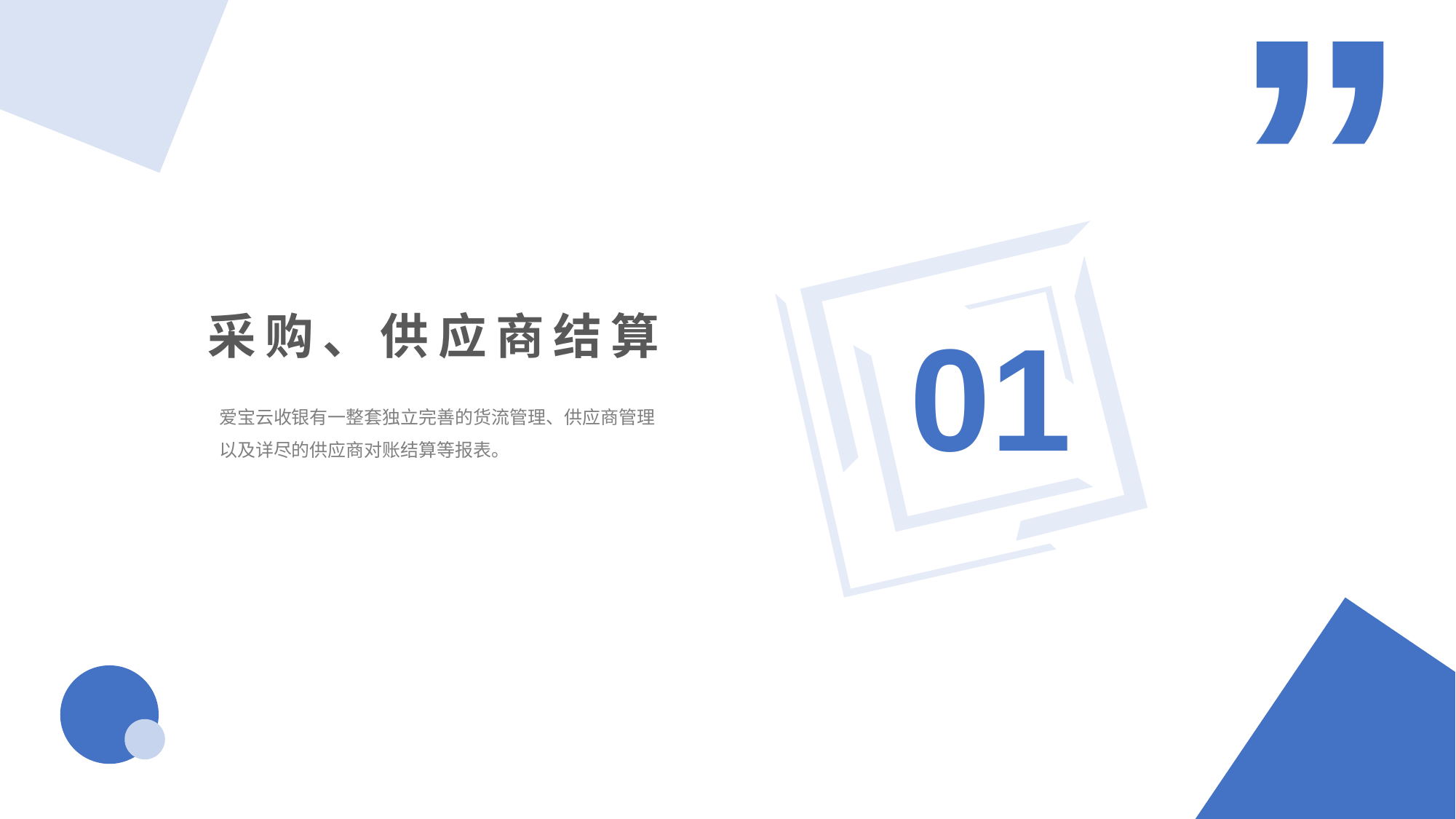

“

01
采购、供应商结算
爱宝云收银有一整套独立完善的货流管理、供应商管理以及详尽的供应商对账结算等报表。